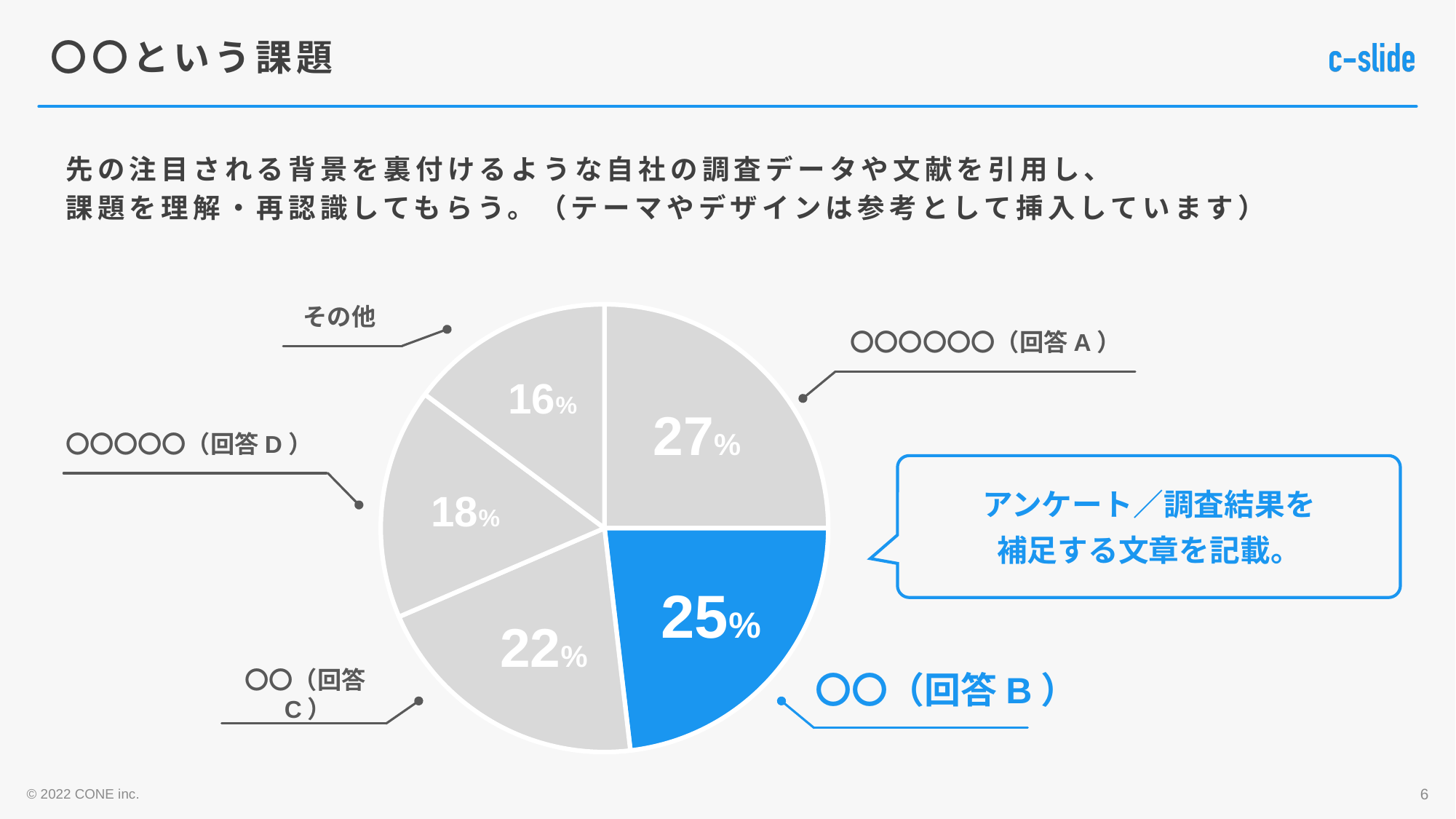

# 〇〇という課題
先の注目される背景を裏付けるような自社の調査データや文献を引用し、
課題を理解・再認識してもらう。（テーマやデザインは参考として挿入しています）

その他

### Chart

| Category |  |
|---|---|
〇〇〇〇〇〇（回答A）
16%
27%
〇〇〇〇〇（回答D）
18%
アンケート／調査結果を
補足する文章を記載。
25%
22%
〇〇（回答B）
〇〇（回答C）
6
© 2022 CONE inc.